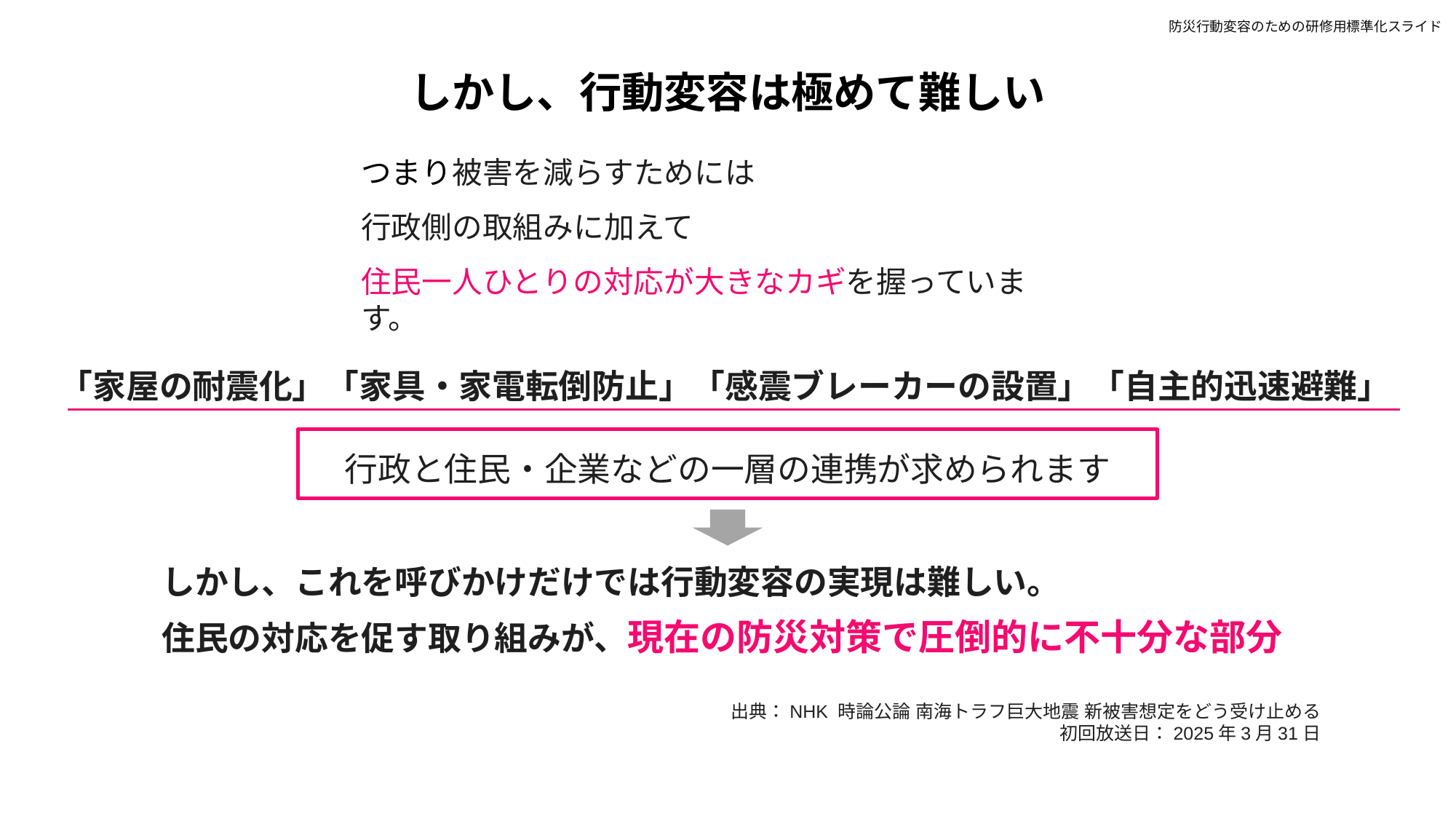

防災行動変容のための研修用標準化スライド
しかし、行動変容は極めて難しい
つまり被害を減らすためには
行政側の取組みに加えて
住民一人ひとりの対応が大きなカギを握っています。
「家屋の耐震化」「家具・家電転倒防止」「感震ブレーカーの設置」「自主的迅速避難」
行政と住民・企業などの一層の連携が求められます

しかし、これを呼びかけだけでは行動変容の実現は難しい。
住民の対応を促す取り組みが、現在の防災対策で圧倒的に不十分な部分
出典：NHK 時論公論 南海トラフ巨大地震 新被害想定をどう受け止める
初回放送日：2025年3月31日